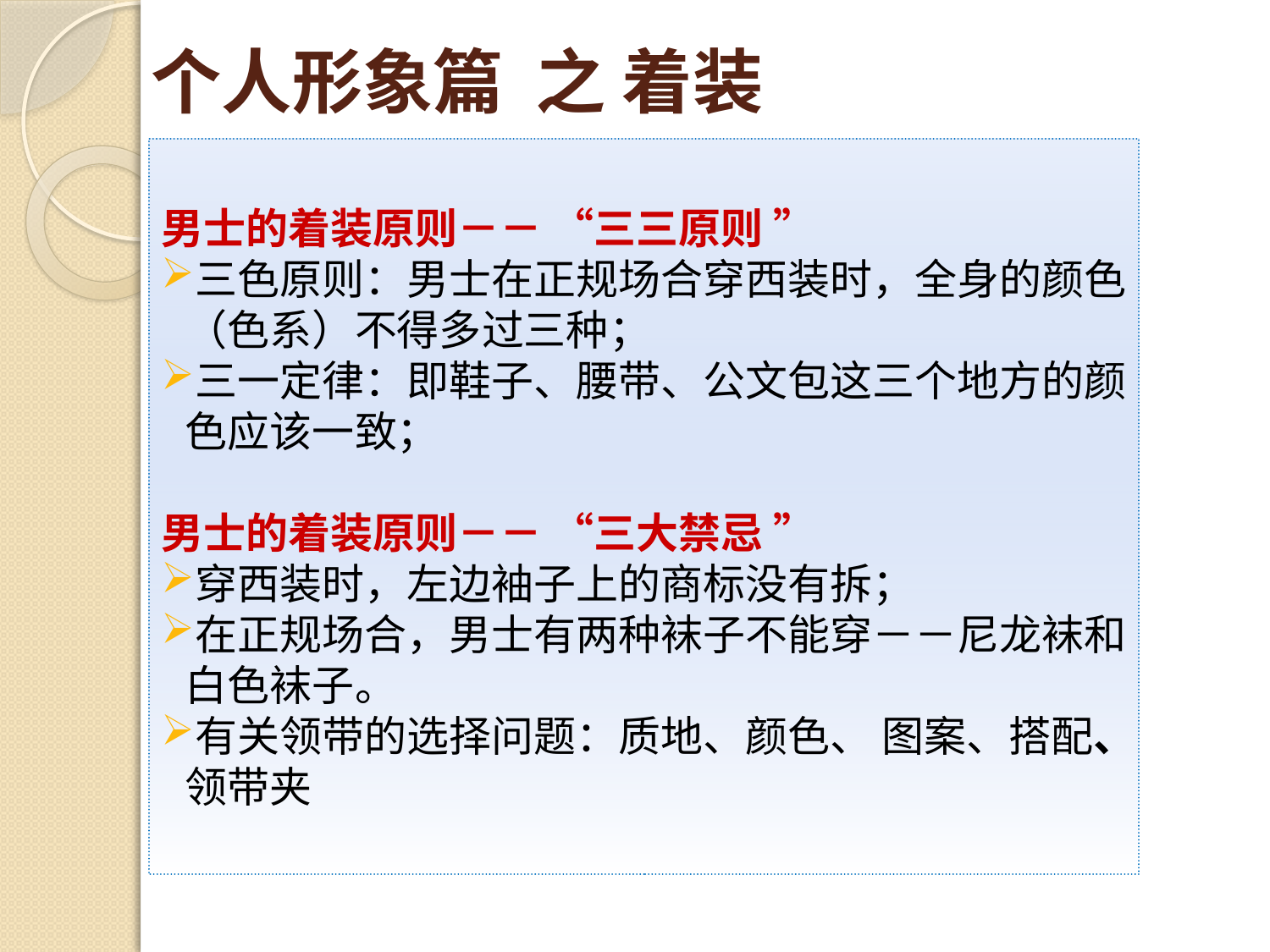

# 个人形象篇  之 着装
男士的着装原则－－ “三三原则 ”
三色原则：男士在正规场合穿西装时，全身的颜色（色系）不得多过三种；
三一定律：即鞋子、腰带、公文包这三个地方的颜色应该一致；

男士的着装原则－－ “三大禁忌 ”
穿西装时，左边袖子上的商标没有拆；
在正规场合，男士有两种袜子不能穿－－尼龙袜和白色袜子。
有关领带的选择问题：质地、颜色、 图案、搭配、领带夹